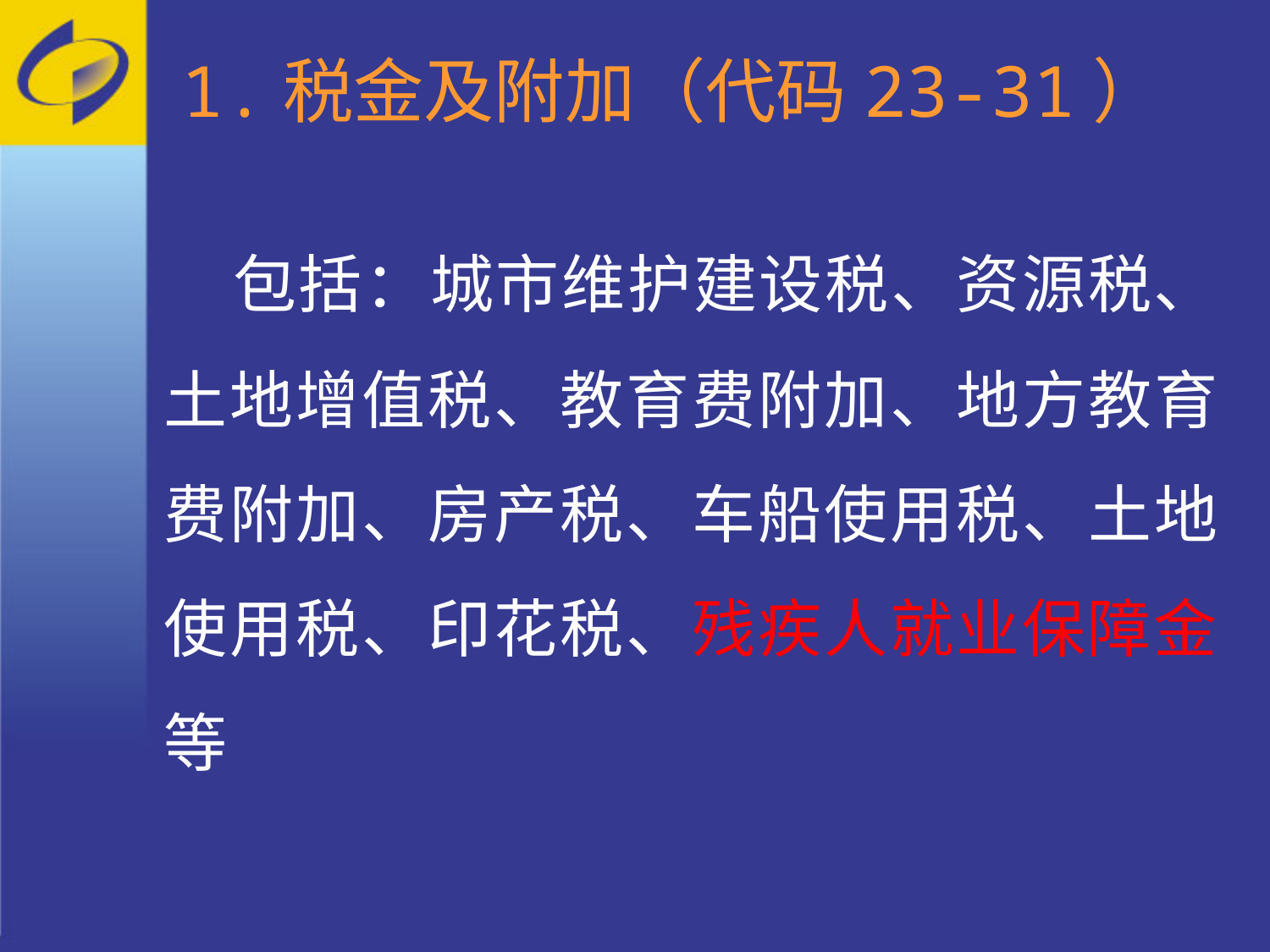

1.税金及附加（代码23-31）
   包括：城市维护建设税、资源税、土地增值税、教育费附加、地方教育费附加、房产税、车船使用税、土地使用税、印花税、残疾人就业保障金等